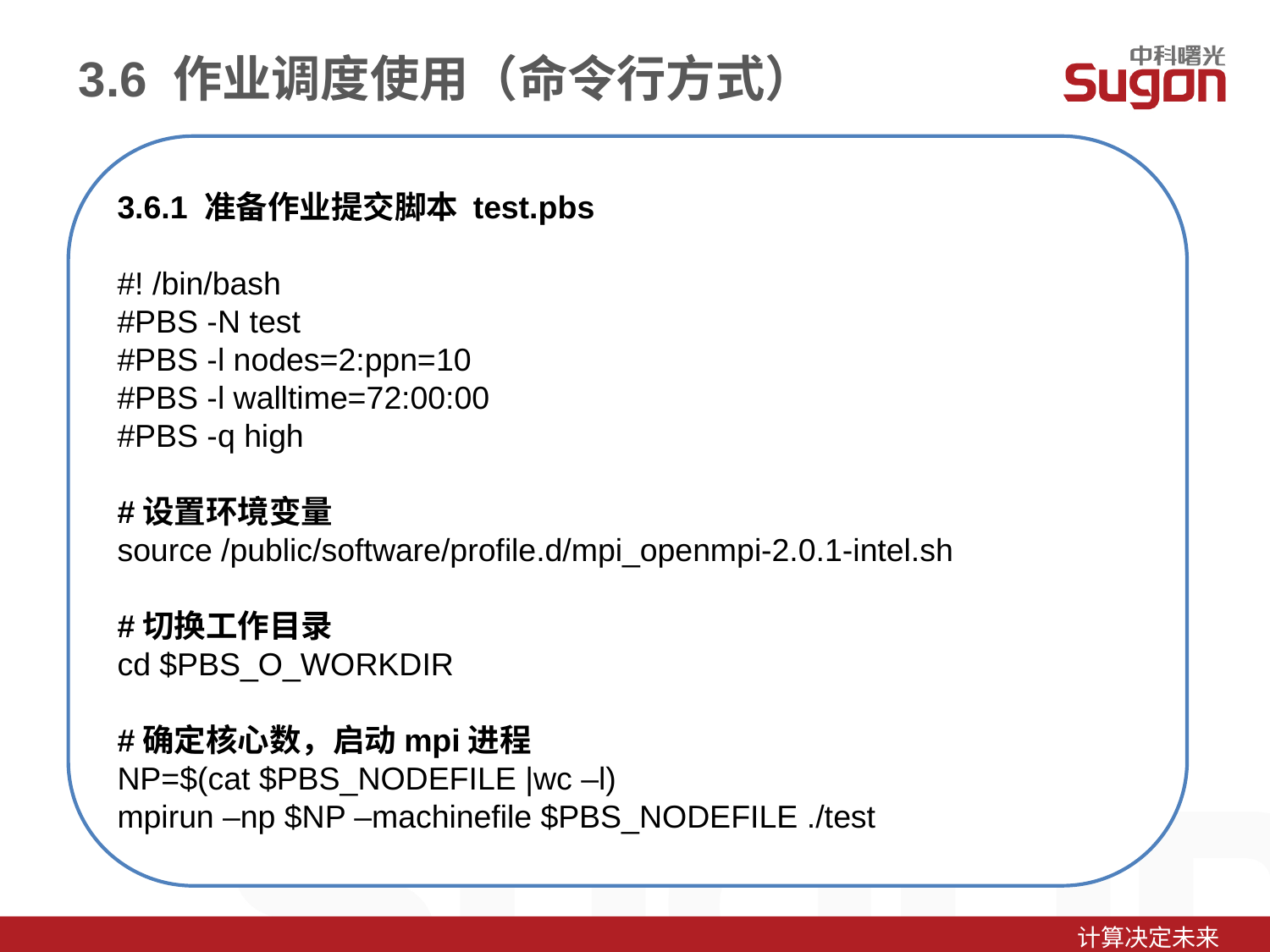

3.6 作业调度使用（命令行方式）
3.6.1 准备作业提交脚本 test.pbs

#! /bin/bash
#PBS -N test
#PBS -l nodes=2:ppn=10
#PBS -l walltime=72:00:00
#PBS -q high

#设置环境变量
source /public/software/profile.d/mpi_openmpi-2.0.1-intel.sh

#切换工作目录
cd $PBS_O_WORKDIR

#确定核心数，启动mpi进程
NP=$(cat $PBS_NODEFILE |wc –l)
mpirun –np $NP –machinefile $PBS_NODEFILE ./test